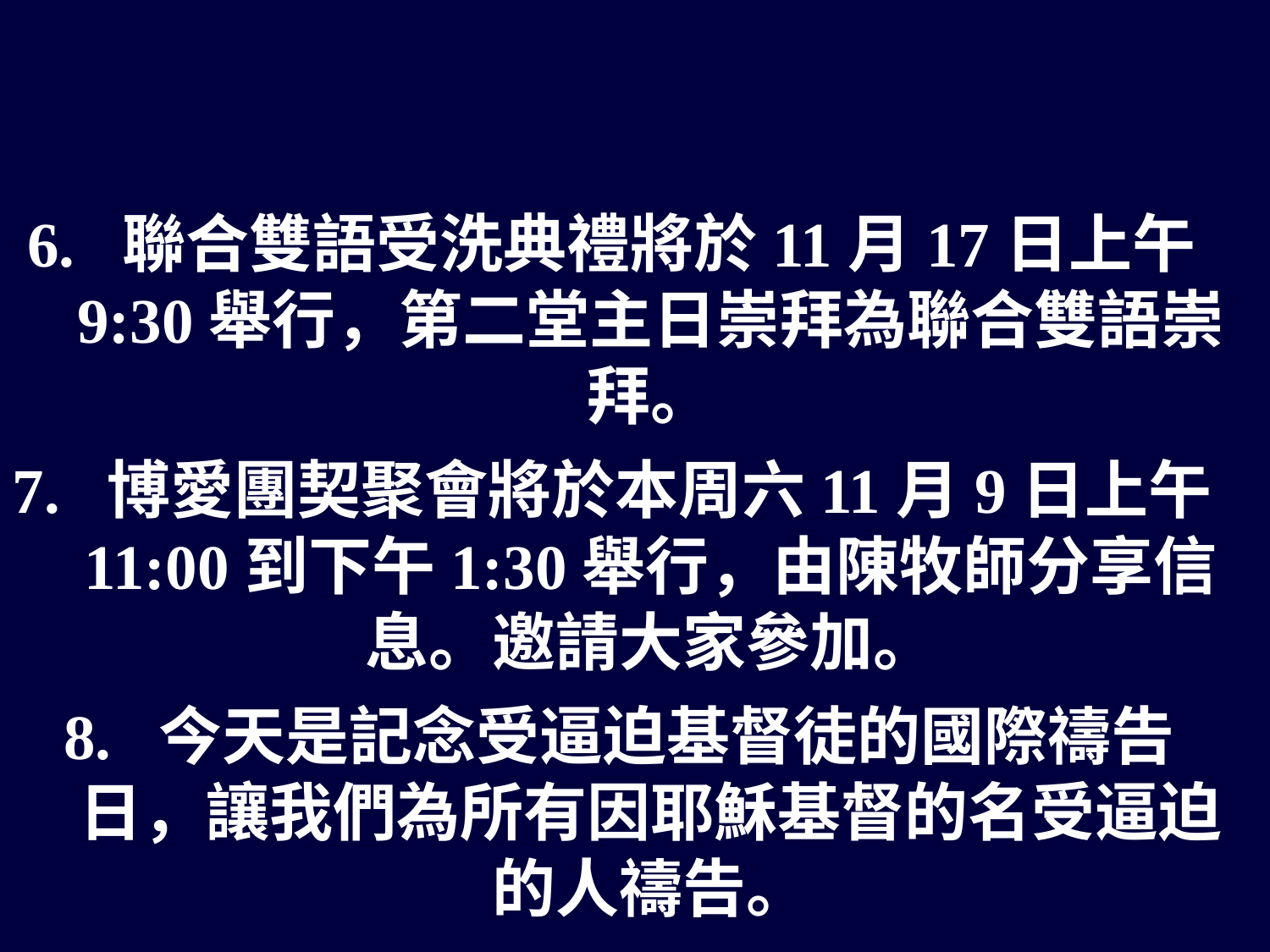

6.  聯合雙語受洗典禮將於11月17日上午9:30舉行，第二堂主日崇拜為聯合雙語崇拜。
7.  博愛團契聚會將於本周六11月9日上午11:00到下午1:30舉行，由陳牧師分享信息。邀請大家參加。
8.  今天是記念受逼迫基督徒的國際禱告日，讓我們為所有因耶穌基督的名受逼迫的人禱告。